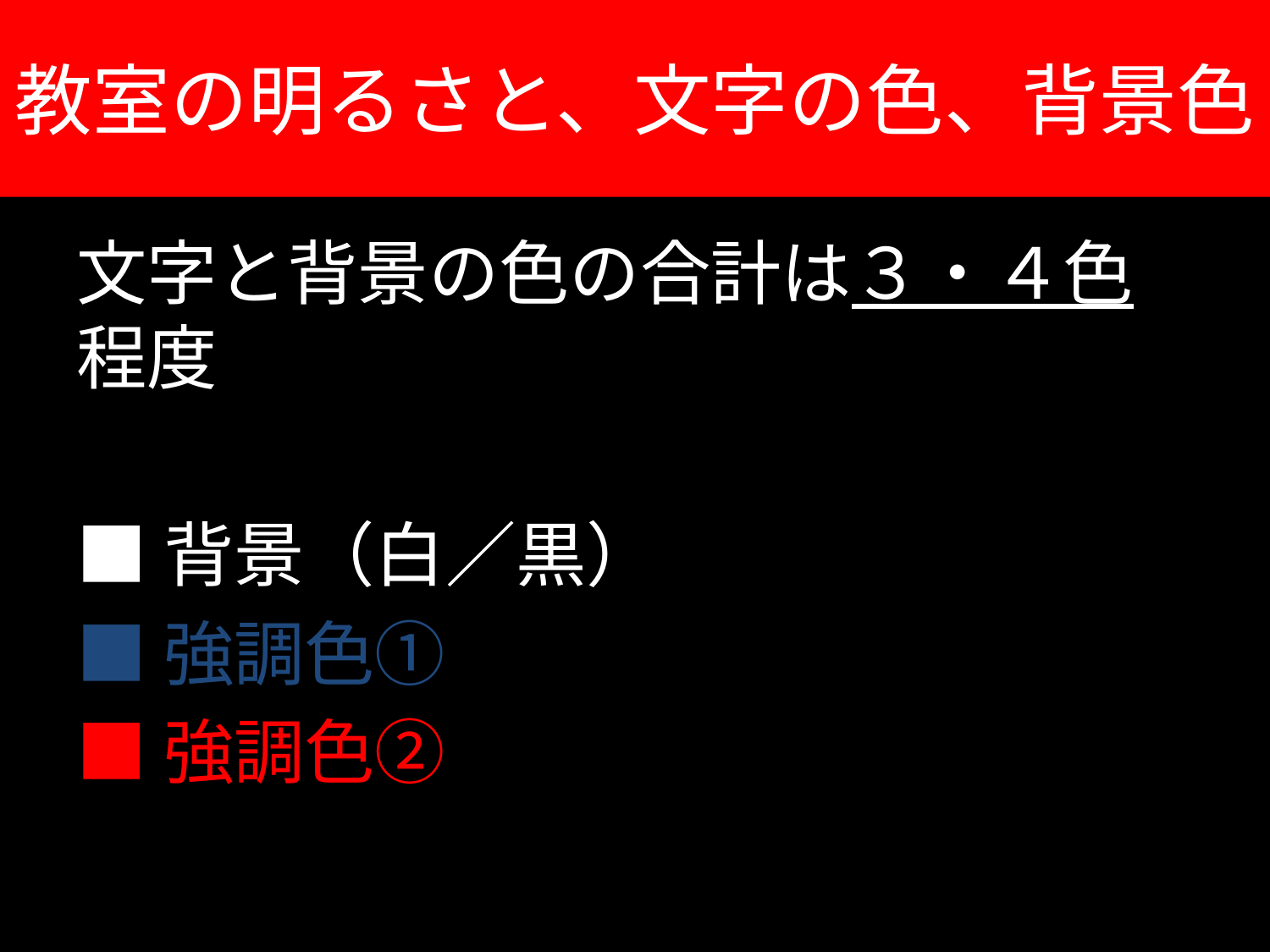

# 教室の明るさと、文字の色、背景色
文字と背景の色の合計は３・４色程度

■背景（白／黒）
■強調色①
■強調色②